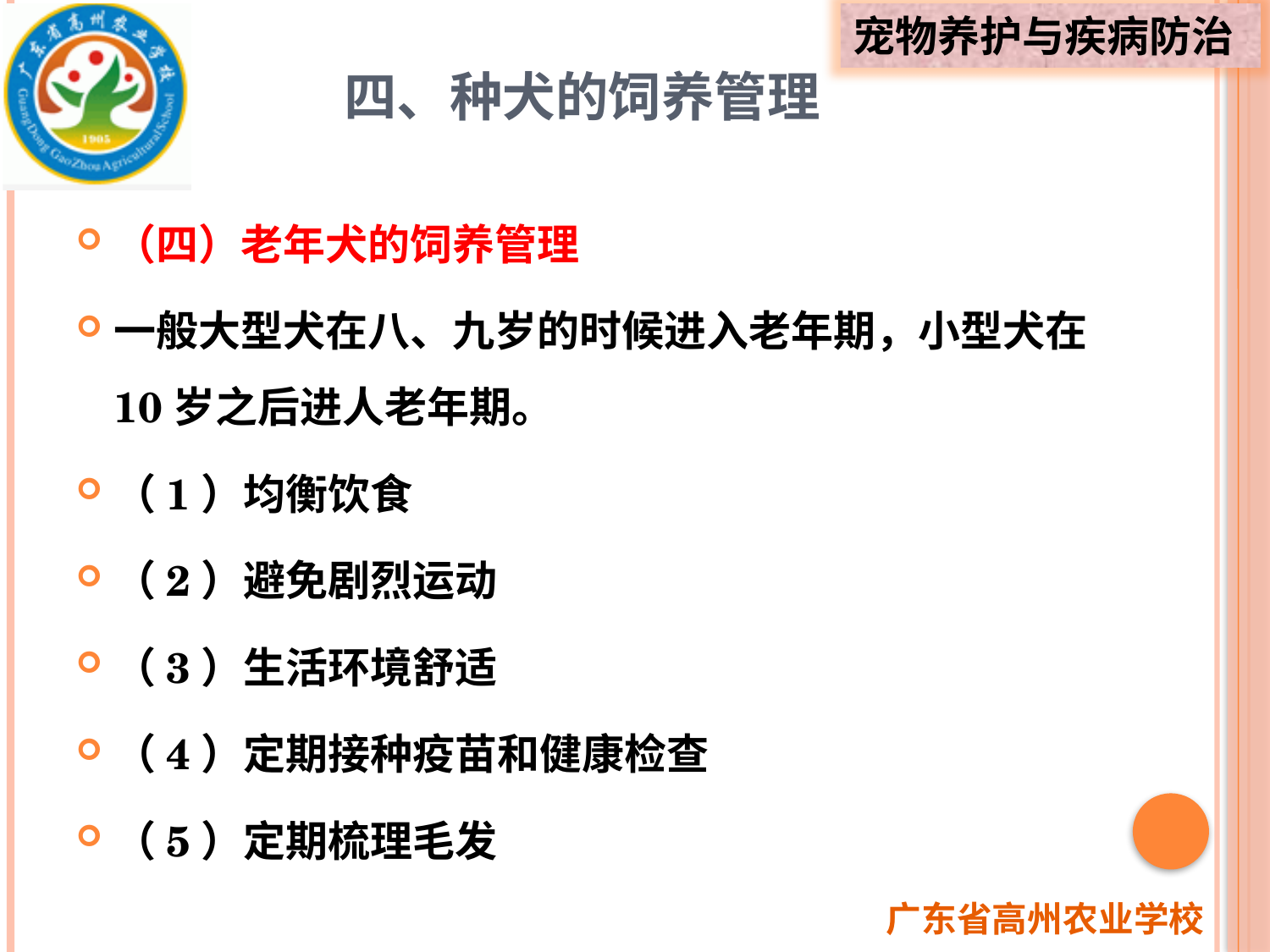

# 四、种犬的饲养管理
（四）老年犬的饲养管理
一般大型犬在八、九岁的时候进入老年期，小型犬在10岁之后进人老年期。
（1）均衡饮食
（2）避免剧烈运动
（3）生活环境舒适
（4）定期接种疫苗和健康检查
（5）定期梳理毛发